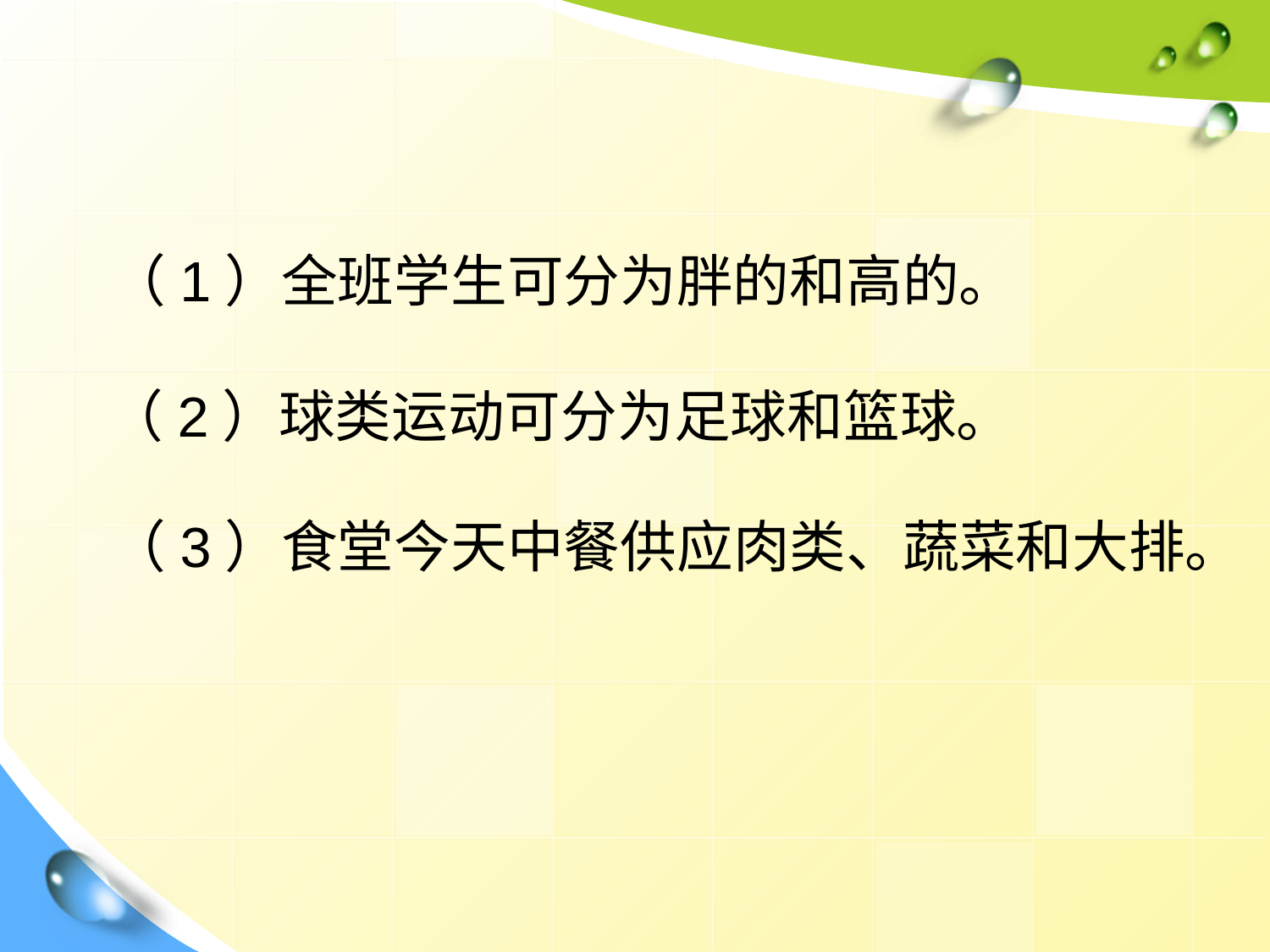

（1）全班学生可分为胖的和高的。
（2）球类运动可分为足球和篮球。
（3）食堂今天中餐供应肉类、蔬菜和大排。